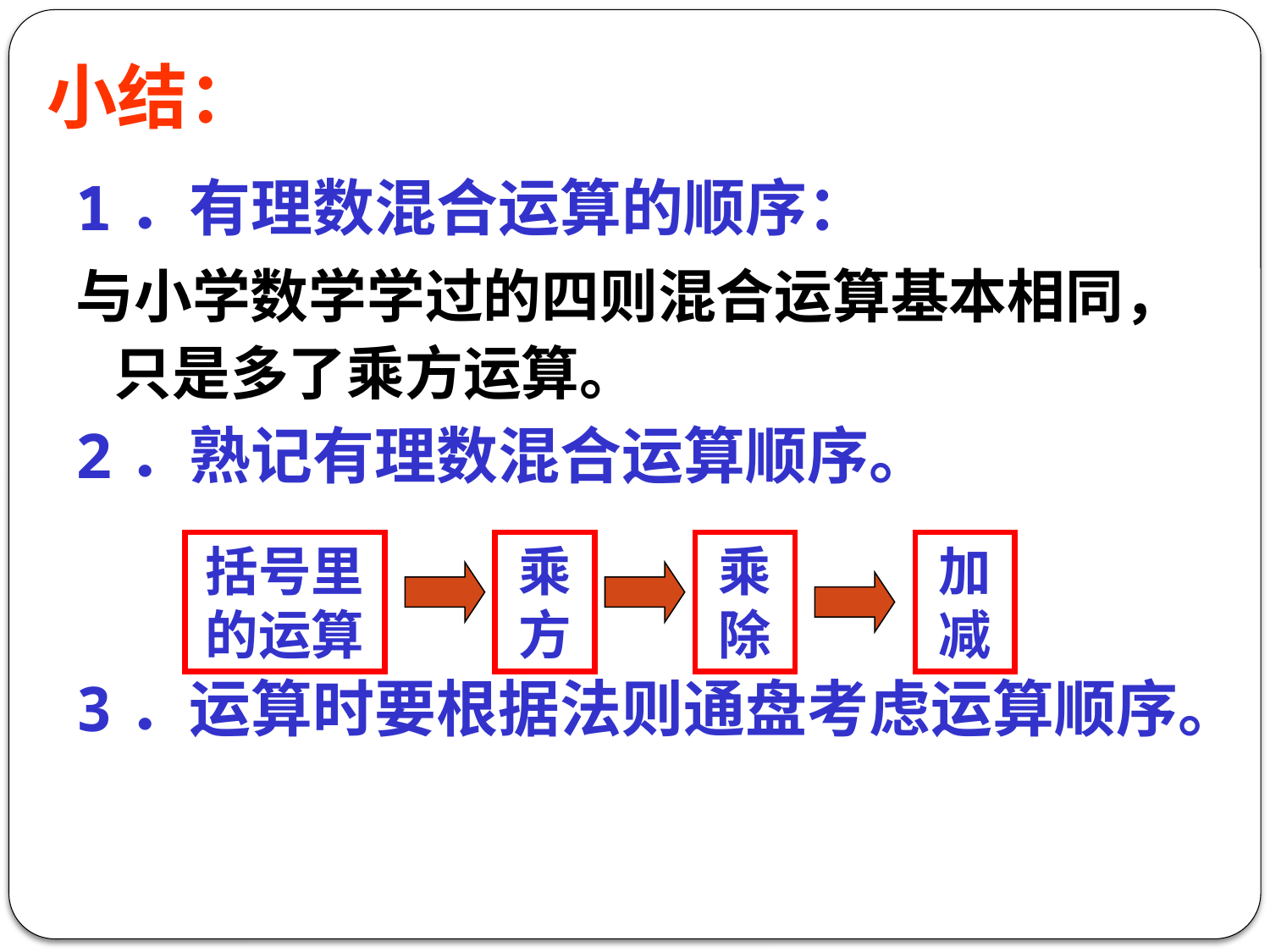

小结：
1．有理数混合运算的顺序：
与小学数学学过的四则混合运算基本相同，只是多了乘方运算。
2．熟记有理数混合运算顺序。

3．运算时要根据法则通盘考虑运算顺序。
括号里的运算
乘除
加减

乘方